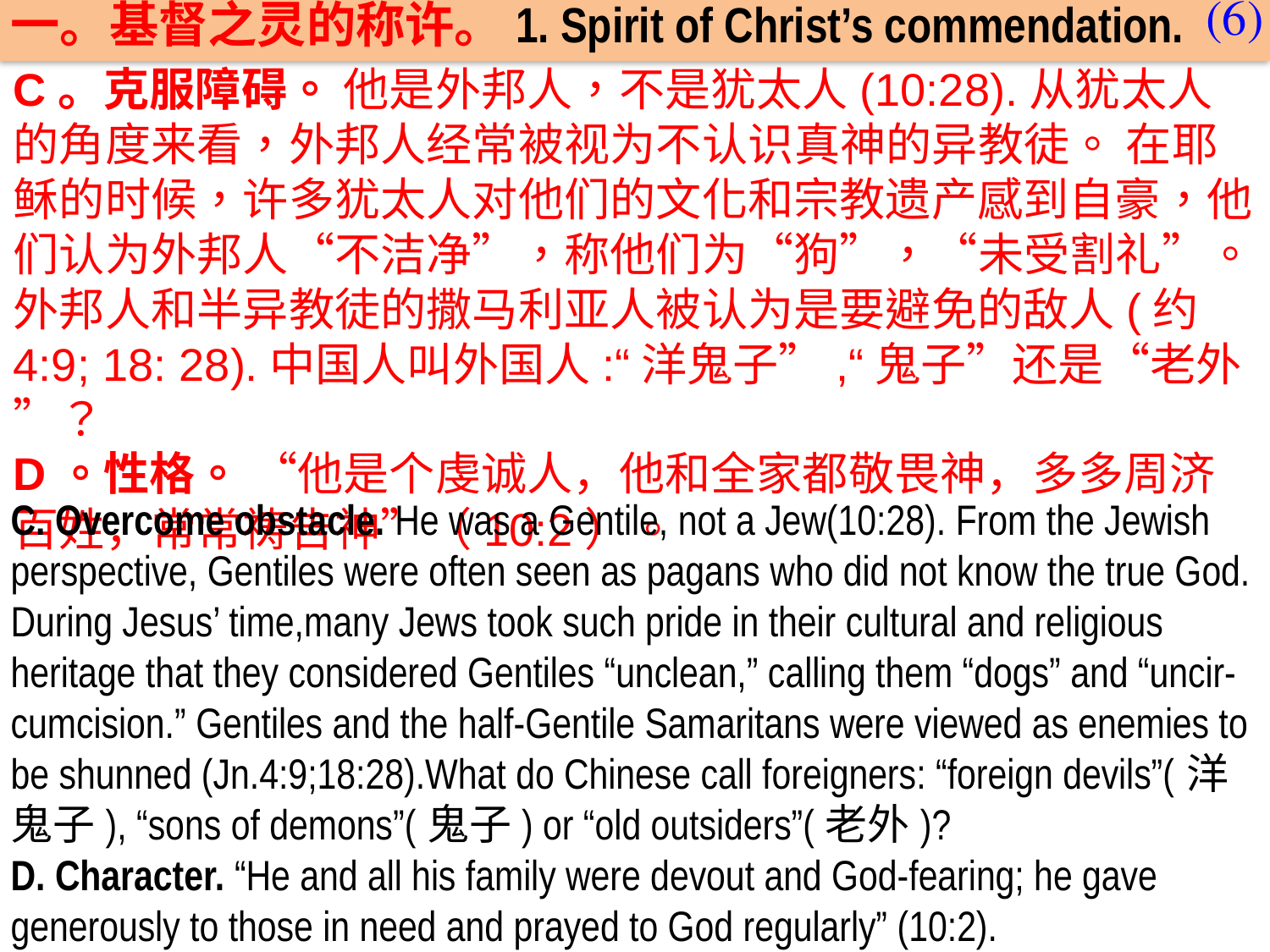

(6)
一。基督之灵的称许。1. Spirit of Christ’s commendation.

C。克服障碍。 他是外邦人，不是犹太人(10:28).从犹太人的角度来看，外邦人经常被视为不认识真神的异教徒。 在耶稣的时候，许多犹太人对他们的文化和宗教遗产感到自豪，他们认为外邦人“不洁净”，称他们为“狗”，“未受割礼”。外邦人和半异教徒的撒马利亚人被认为是要避免的敌人(约 4:9; 18: 28).中国人叫外国人:“洋鬼子”,“鬼子”还是“老外”？
D。性格。 “他是个虔诚人，他和全家都敬畏神，多多周济百姓，常常祷告神”（10:2）。
C. Overcome obstacle. He was a Gentile, not a Jew(10:28). From the Jewish perspective, Gentiles were often seen as pagans who did not know the true God. During Jesus’ time,many Jews took such pride in their cultural and religious heritage that they considered Gentiles “unclean,” calling them “dogs” and “uncir-cumcision.” Gentiles and the half-Gentile Samaritans were viewed as enemies to be shunned (Jn.4:9;18:28).What do Chinese call foreigners: “foreign devils”(洋鬼子), “sons of demons”(鬼子) or “old outsiders”(老外)?
D. Character. “He and all his family were devout and God-fearing; he gave generously to those in need and prayed to God regularly” (10:2).